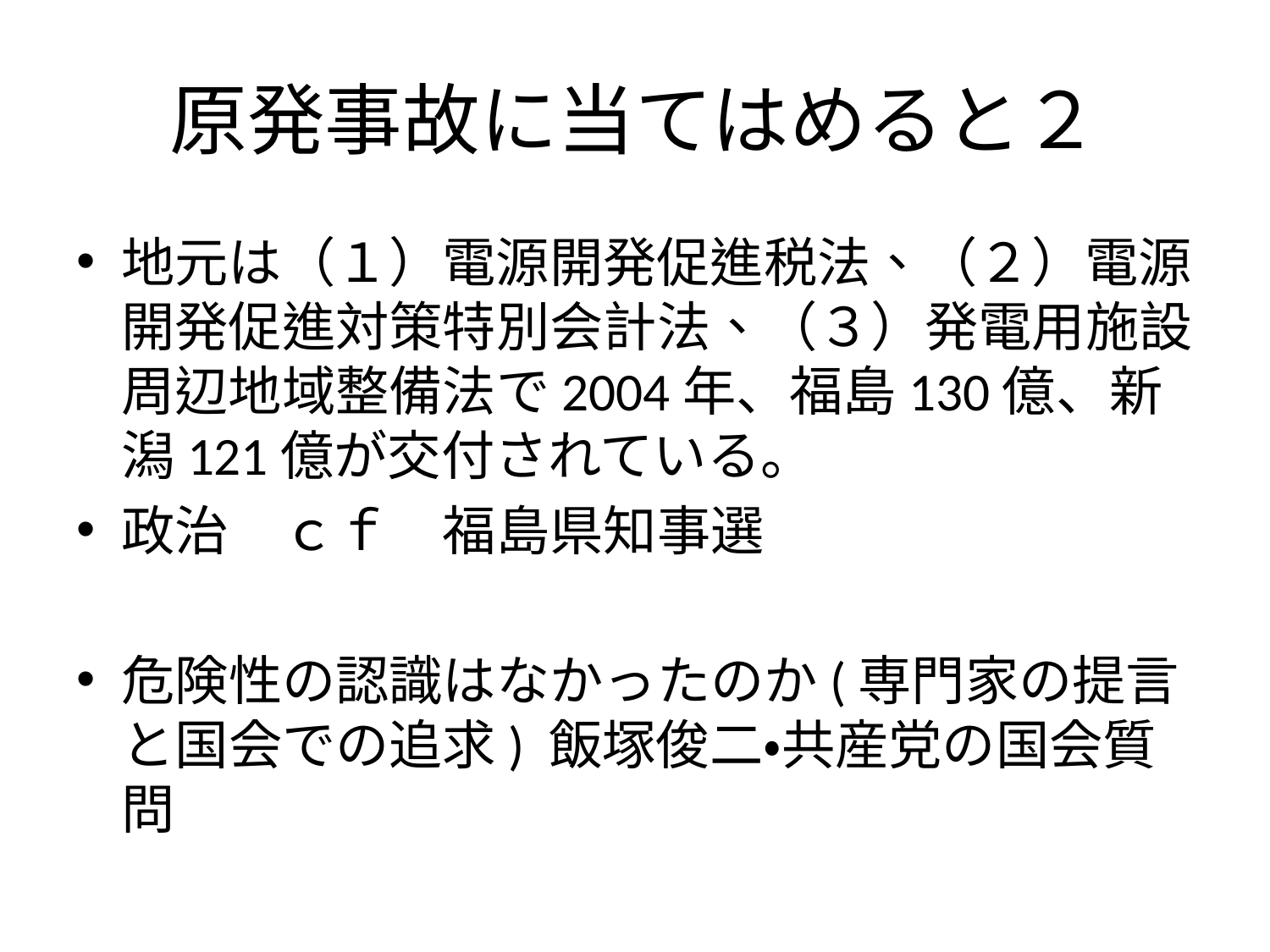

# 原発事故に当てはめると２
地元は（１）電源開発促進税法、（２）電源開発促進対策特別会計法、（３）発電用施設周辺地域整備法で2004年、福島130億、新潟121億が交付されている。
政治　ｃｆ　福島県知事選

危険性の認識はなかったのか(専門家の提言と国会での追求) 飯塚俊二・共産党の国会質問